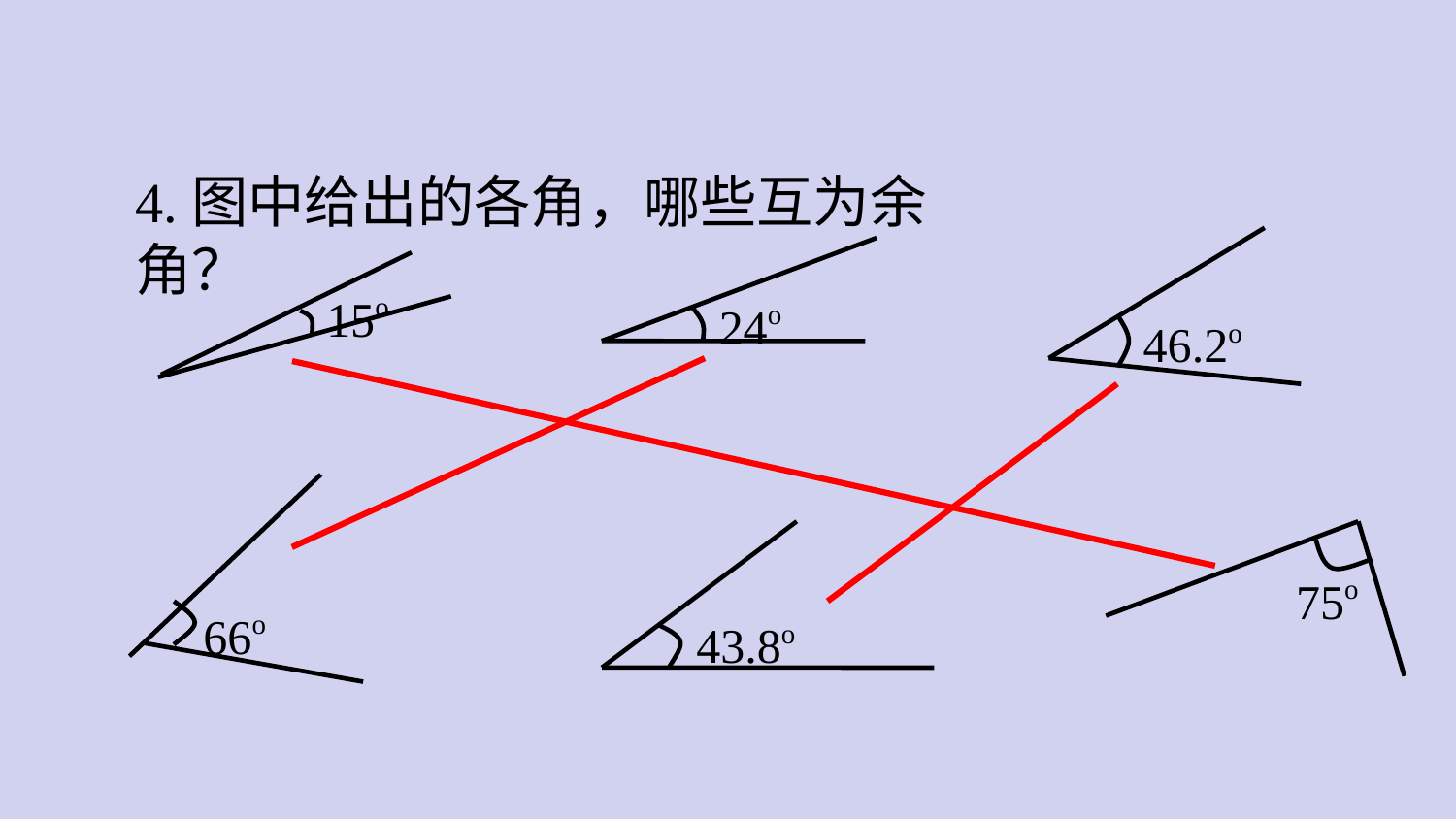

4.图中给出的各角，哪些互为余角？

15o
24o

46.2o

75o

66o

43.8o